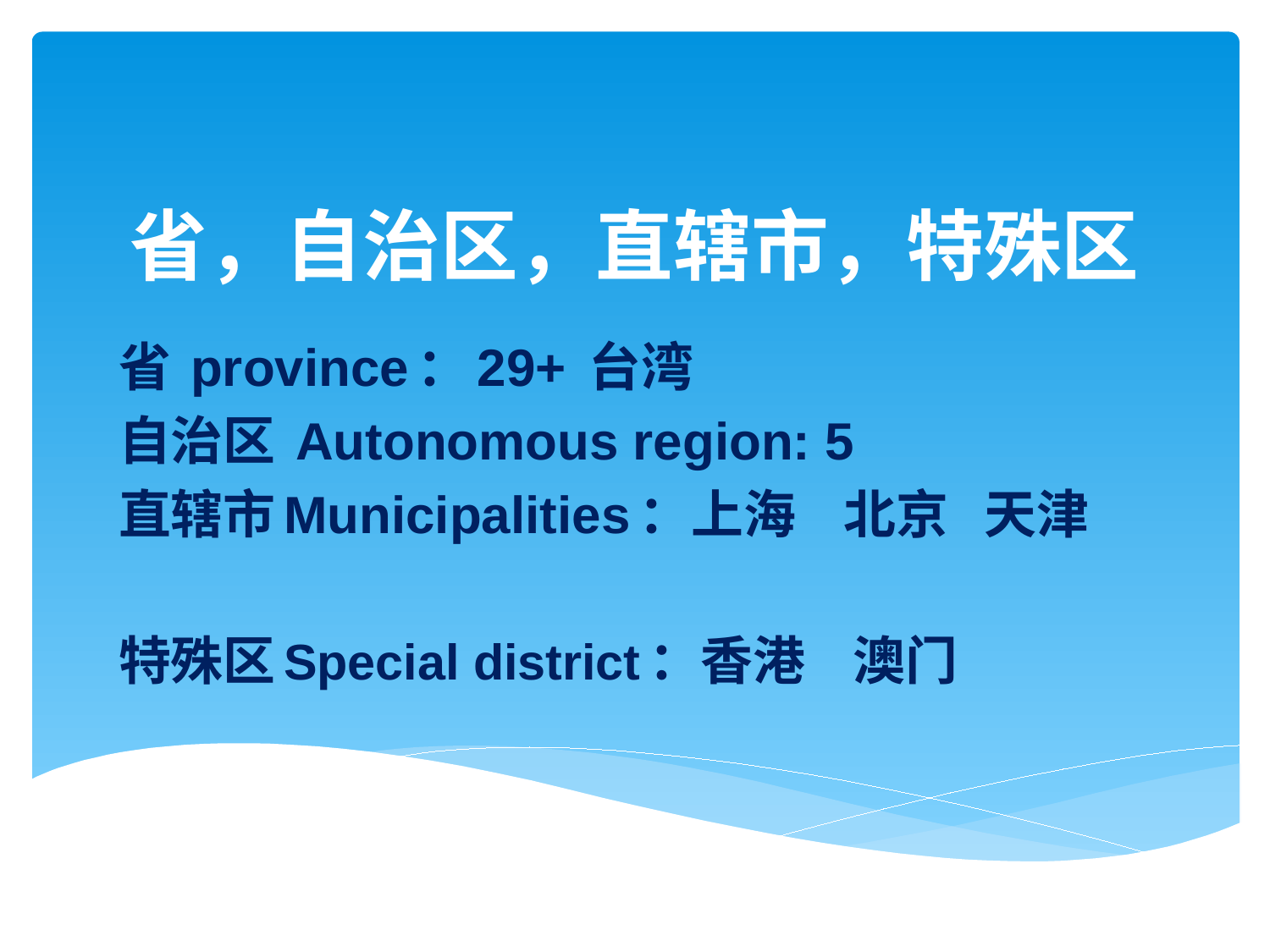

# 省，自治区，直辖市，特殊区
省 province：29+ 台湾
自治区 Autonomous region: 5
直辖市Municipalities：上海    北京   天津

特殊区Special district：香港    澳门